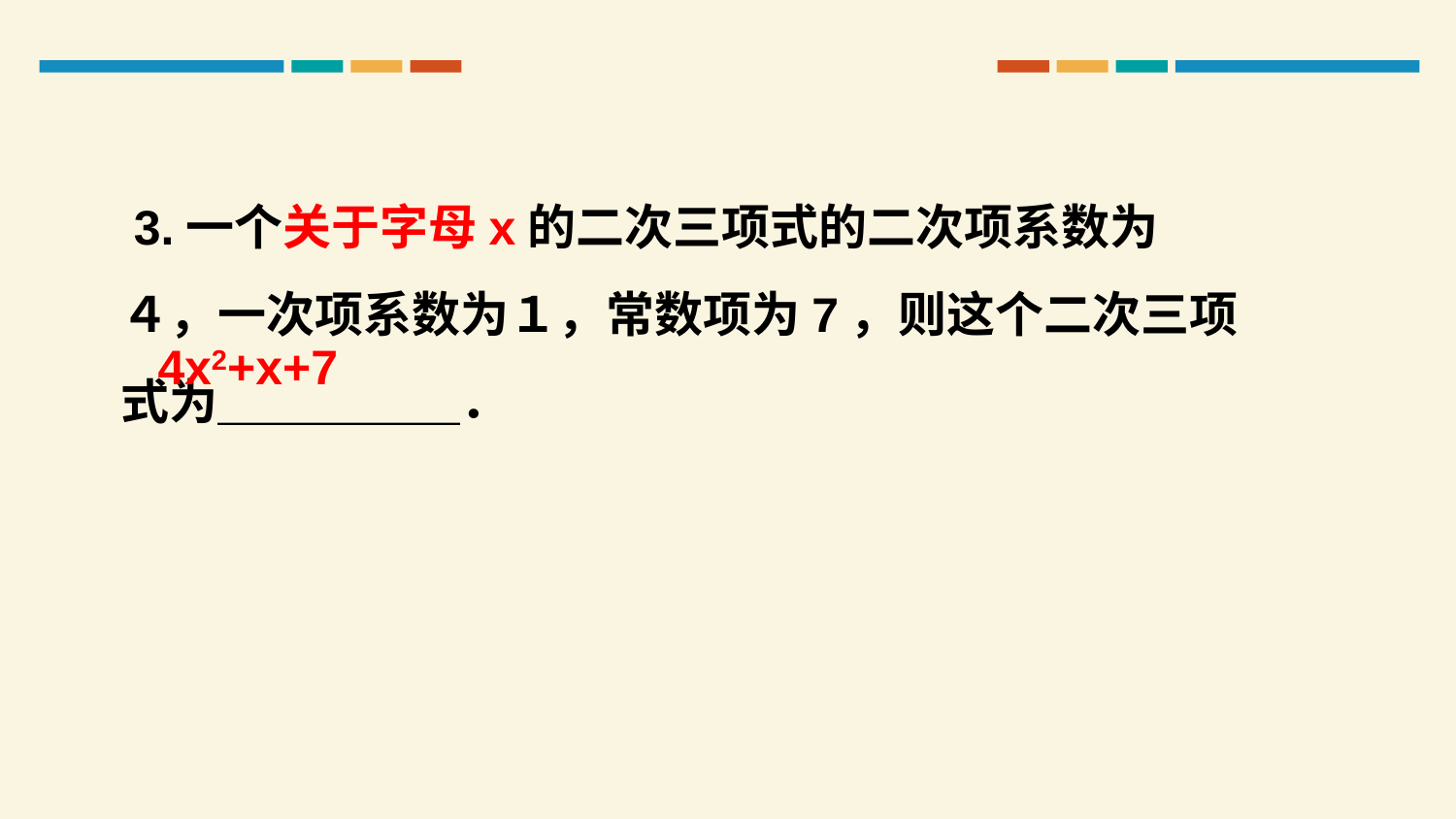

3.一个关于字母x的二次三项式的二次项系数为４，一次项系数为１，常数项为7，则这个二次三项式为＿＿＿＿＿．
4x2+x+7